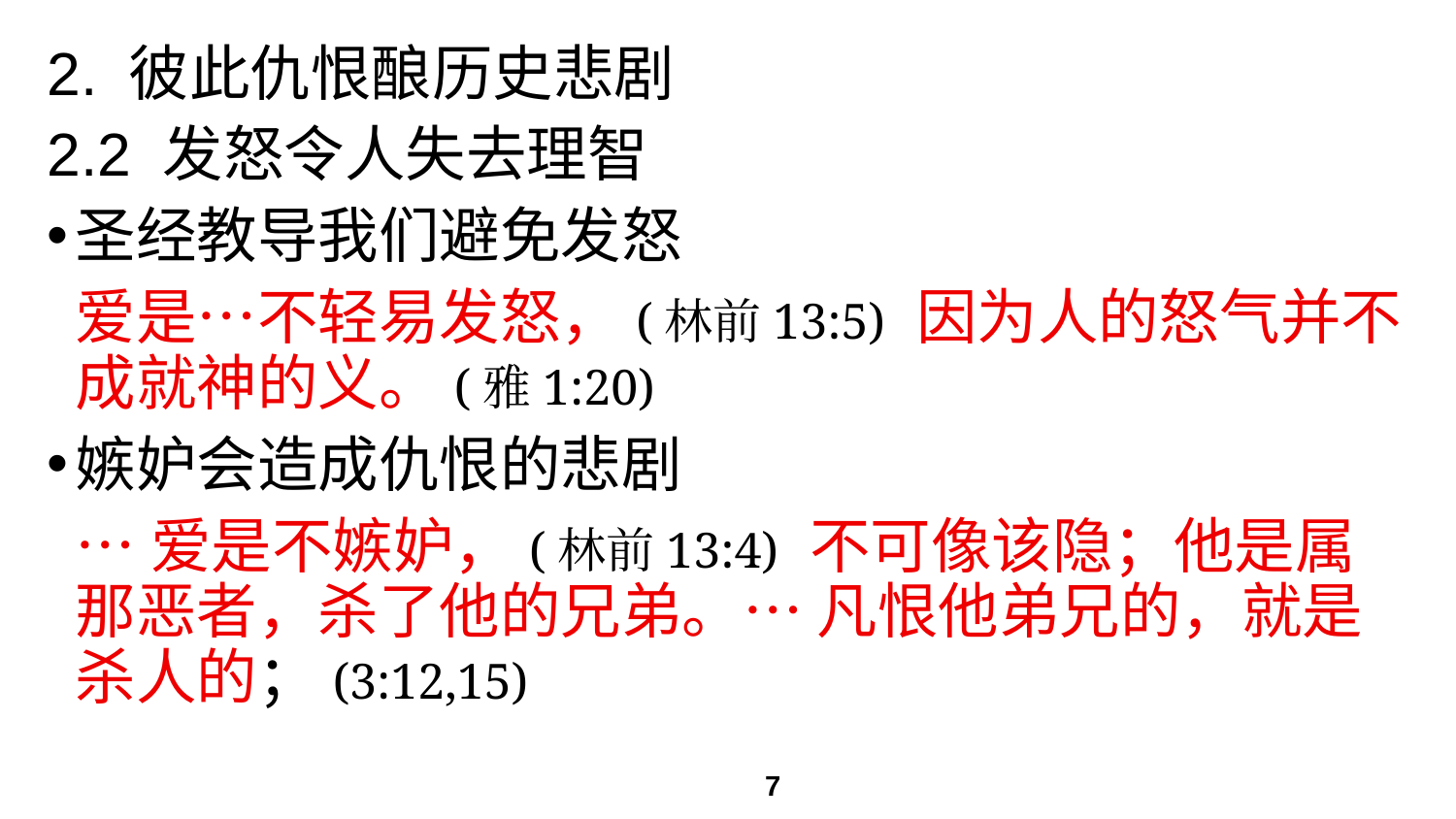

# 2. 彼此仇恨酿历史悲剧
2.2 发怒令人失去理智
圣经教导我们避免发怒
爱是…不轻易发怒，(林前13:5) 因为人的怒气并不成就神的义。(雅1:20)
嫉妒会造成仇恨的悲剧
…爱是不嫉妒，(林前13:4) 不可像该隐；他是属那恶者，杀了他的兄弟。… 凡恨他弟兄的，就是杀人的；(3:12,15)
7